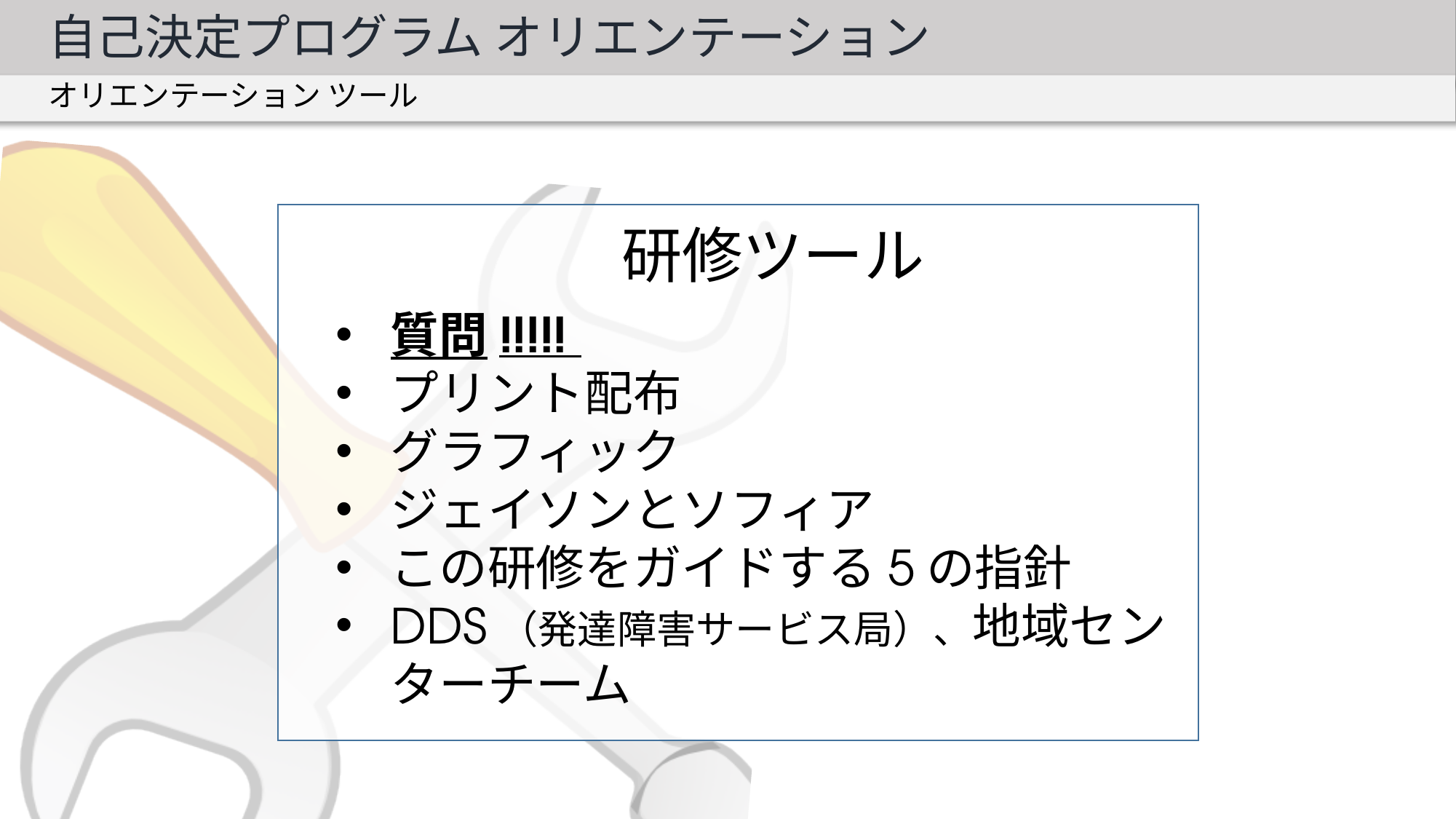

自己決定プログラム オリエンテーション
オリエンテーション ツール

研修ツール

質問!!!!!
プリント配布
グラフィック
ジェイソンとソフィア
この研修をガイドする5の指針
DDS（発達障害サービス局）、地域センターチーム